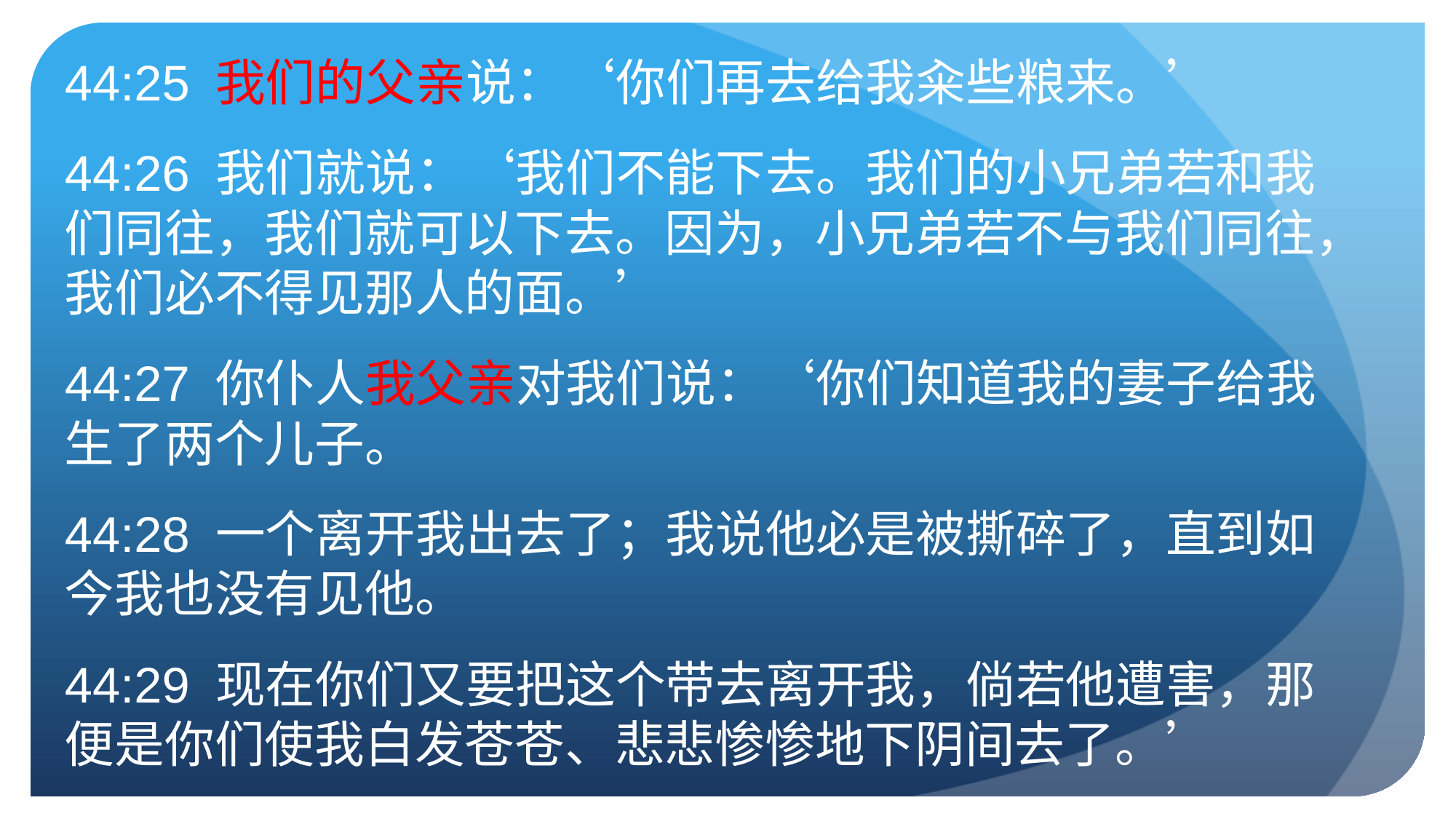

44:25 我们的父亲说：‘你们再去给我籴些粮来。’
44:26 我们就说：‘我们不能下去。我们的小兄弟若和我们同往，我们就可以下去。因为，小兄弟若不与我们同往，我们必不得见那人的面。’
44:27 你仆人我父亲对我们说：‘你们知道我的妻子给我生了两个儿子。
44:28 一个离开我出去了；我说他必是被撕碎了，直到如今我也没有见他。
44:29 现在你们又要把这个带去离开我，倘若他遭害，那便是你们使我白发苍苍、悲悲惨惨地下阴间去了。’
#